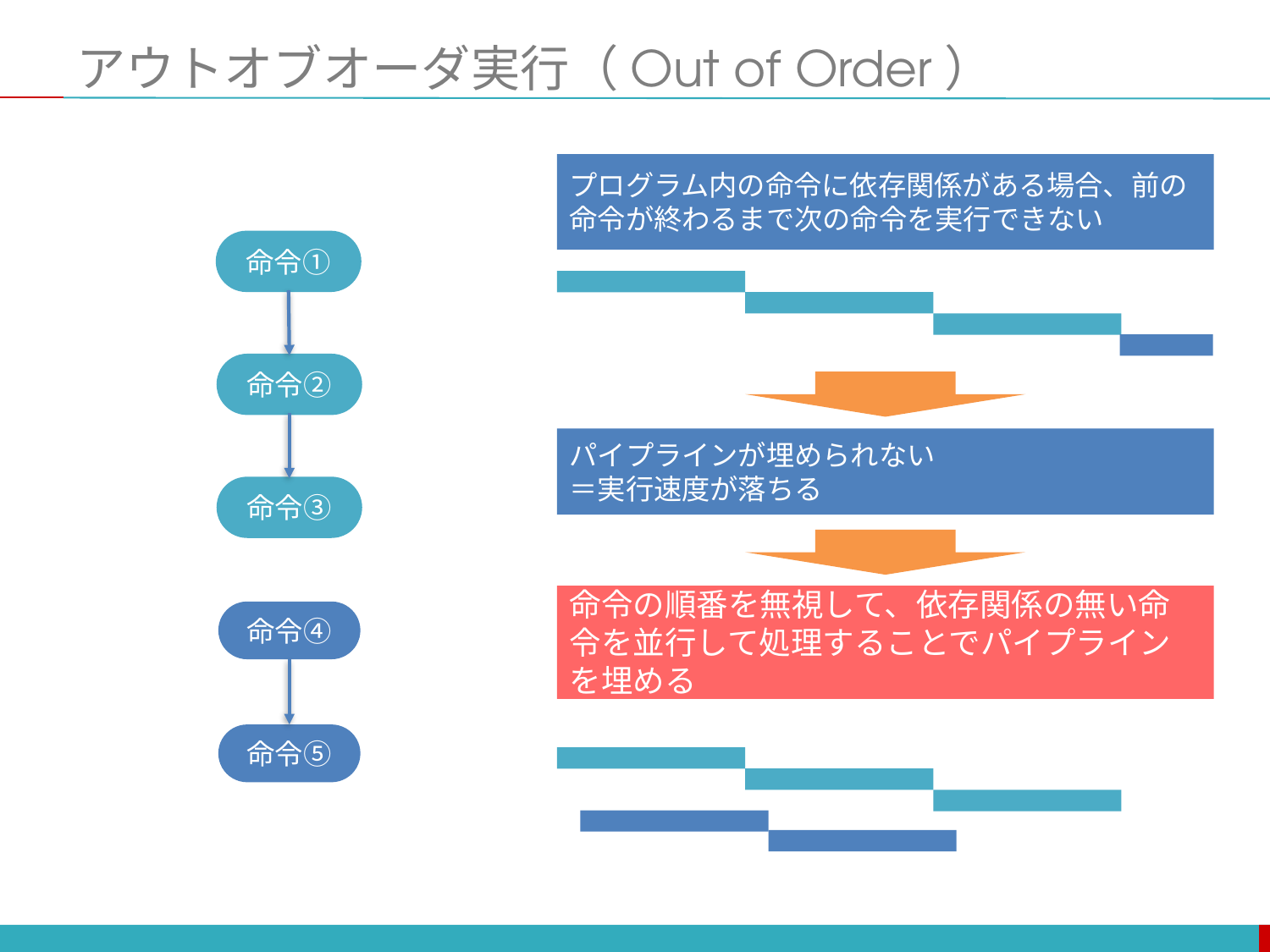

# アウトオブオーダ実行（Out of Order）
プログラム内の命令に依存関係がある場合、前の命令が終わるまで次の命令を実行できない
命令①

命令②

パイプラインが埋められない
＝実行速度が落ちる
命令③

命令の順番を無視して、依存関係の無い命令を並行して処理することでパイプラインを埋める
命令④
命令⑤